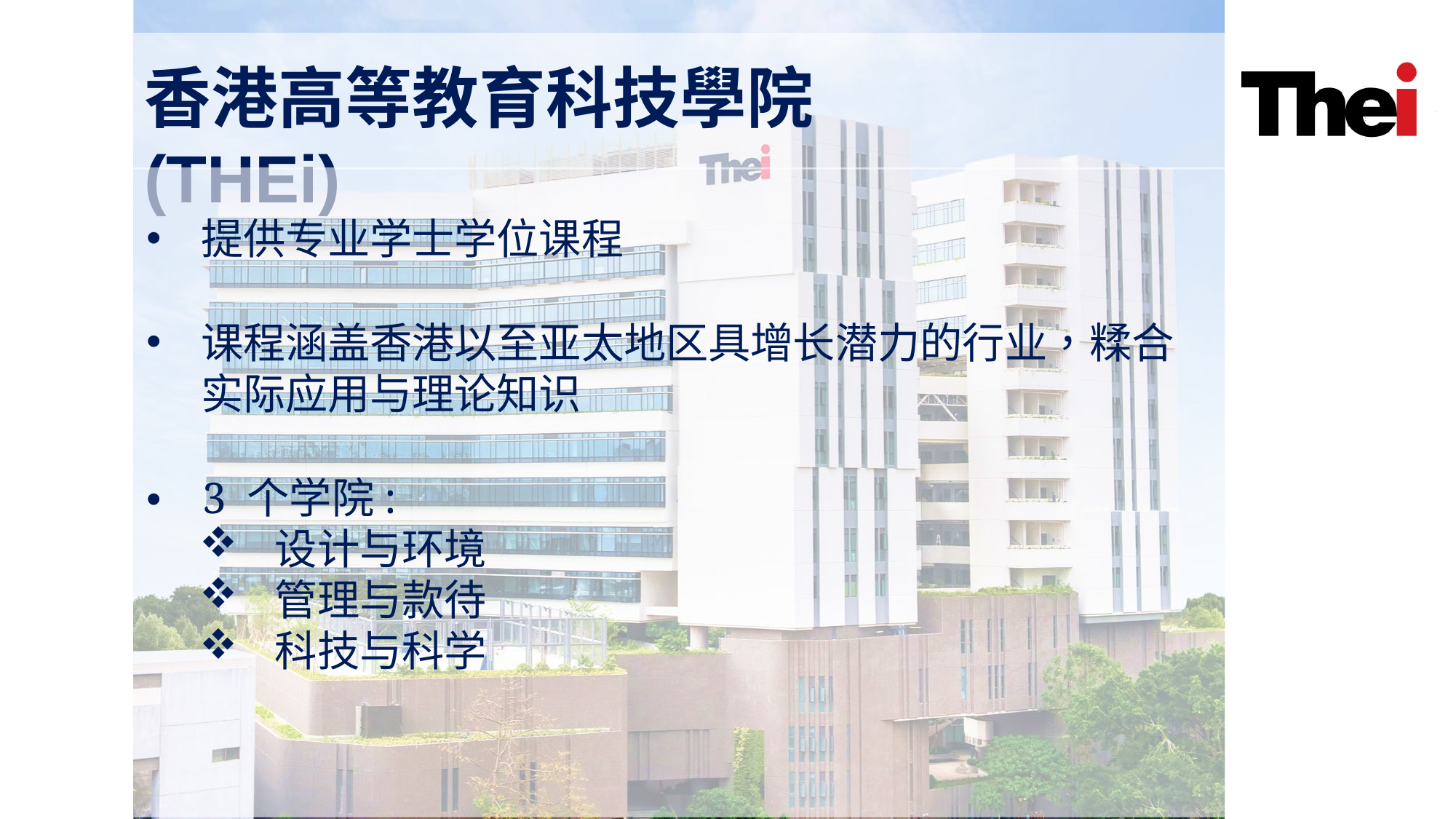

# 香港高等教育科技學院 (THEi)

提供专业学士学位课程

课程涵盖香港以至亚太地区具增长潜力的行业，糅合 实际应用与理论知识

•	3 个学院:
设计与环境
管理与款待
科技与科学